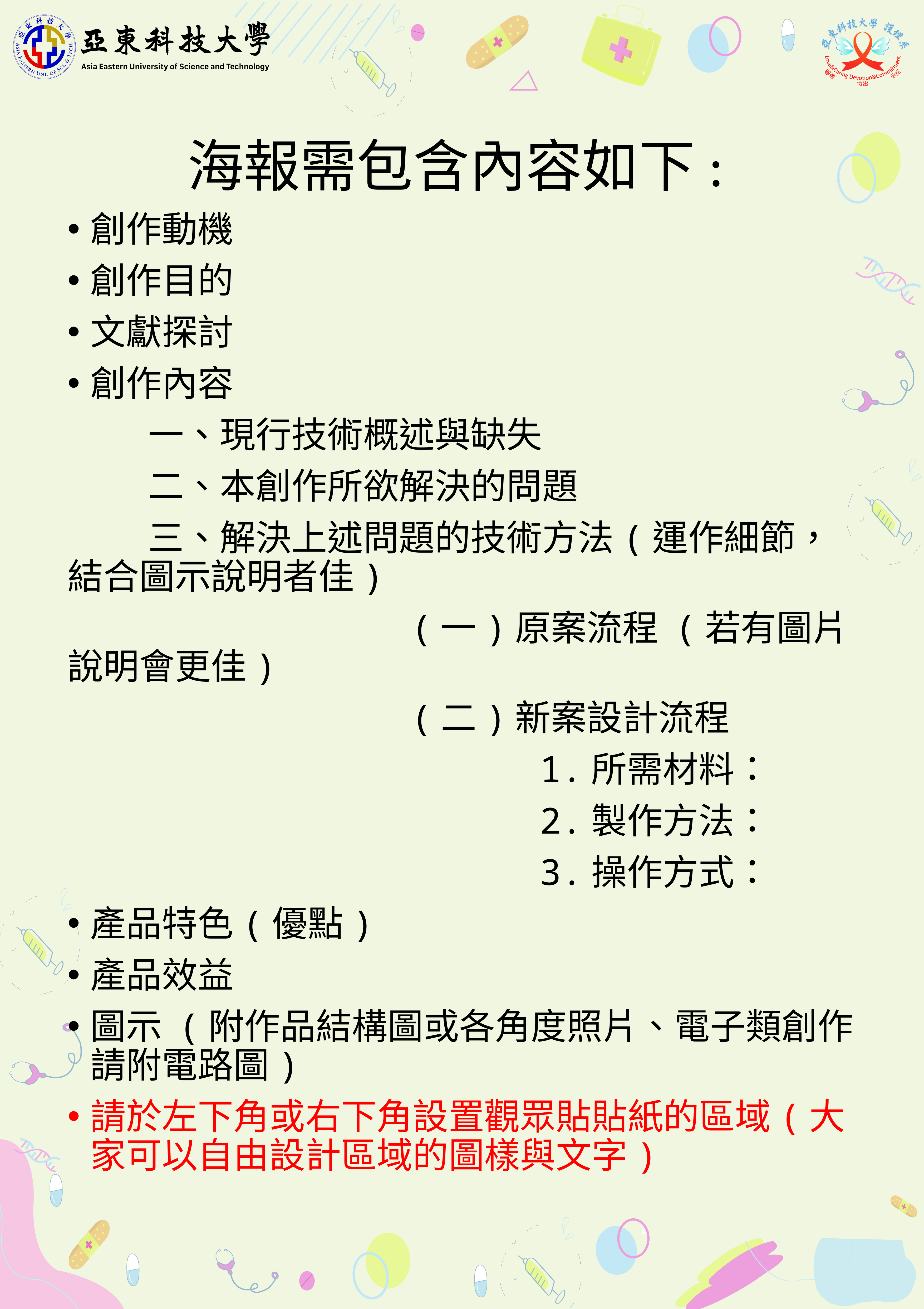

# 海報需包含內容如下:
創作動機
創作目的
文獻探討
創作內容
         一、現行技術概述與缺失
         二、本創作所欲解決的問題
         三、解決上述問題的技術方法(運作細節，結合圖示說明者佳)
                (一)原案流程 (若有圖片說明會更佳)
                (二)新案設計流程
                      1.所需材料：
                      2.製作方法：
                      3.操作方式：
產品特色(優點)
產品效益
圖示 (附作品結構圖或各角度照片、電子類創作請附電路圖)
請於左下角或右下角設置觀眾貼貼紙的區域(大家可以自由設計區域的圖樣與文字)